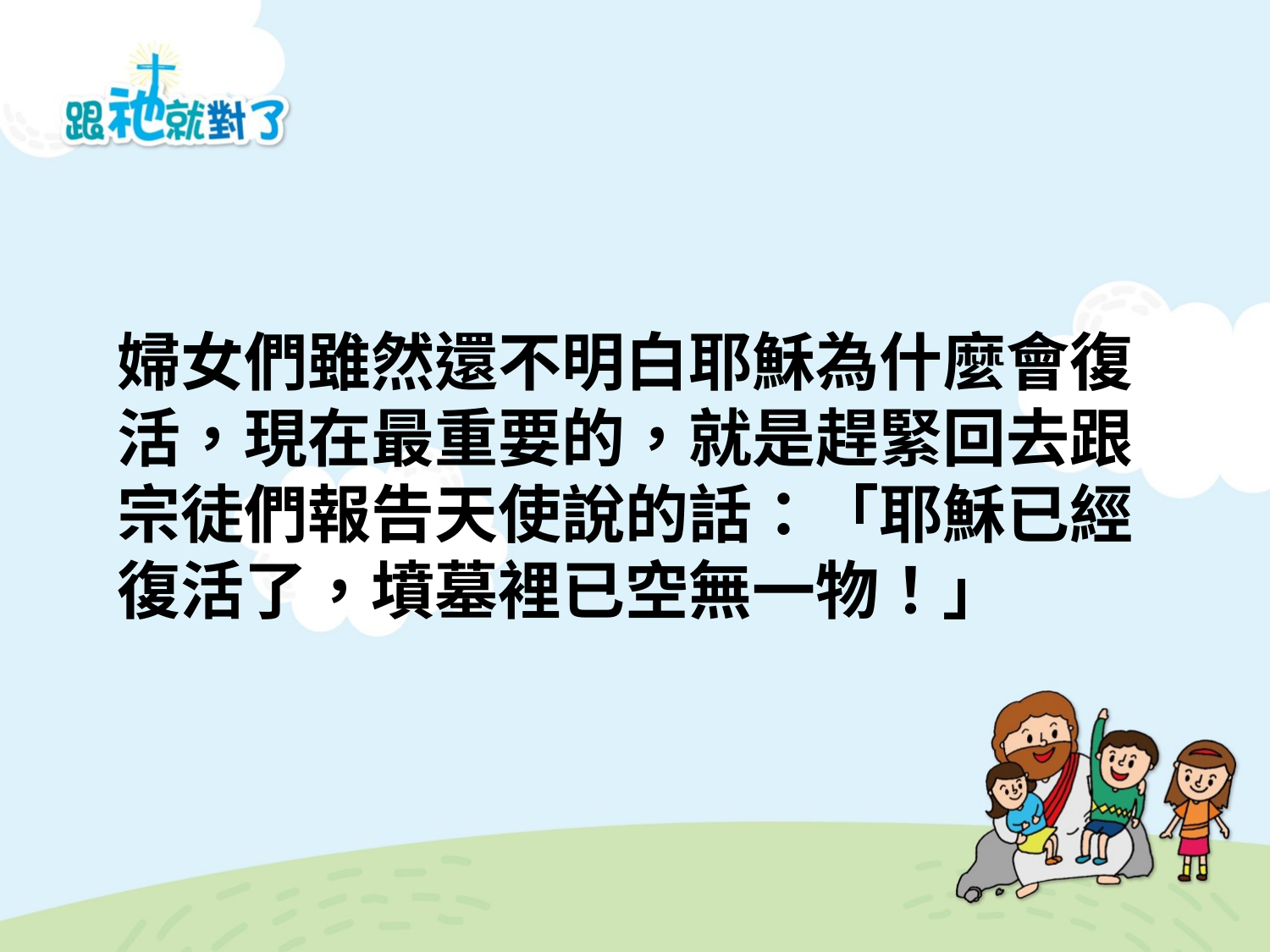

婦女們雖然還不明白耶穌為什麼會復活，現在最重要的，就是趕緊回去跟宗徒們報告天使說的話：「耶穌已經復活了，墳墓裡已空無一物！」